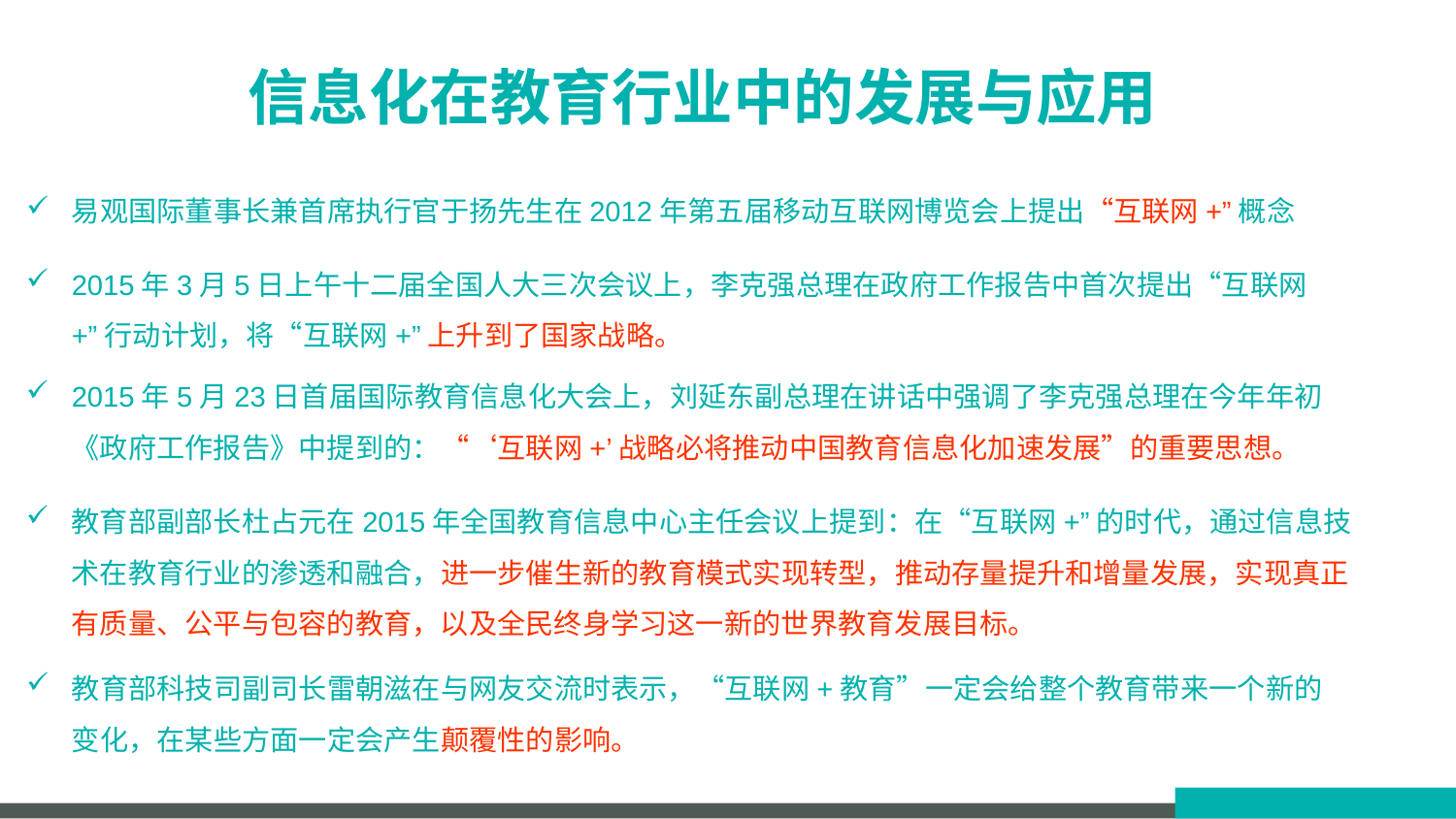

信息化在教育行业中的发展与应用
易观国际董事长兼首席执行官于扬先生在2012年第五届移动互联网博览会上提出“互联网+”概念
2015年3月5日上午十二届全国人大三次会议上，李克强总理在政府工作报告中首次提出“互联网+”行动计划，将“互联网+”上升到了国家战略。
2015年5月23日首届国际教育信息化大会上，刘延东副总理在讲话中强调了李克强总理在今年年初《政府工作报告》中提到的：“‘互联网+’战略必将推动中国教育信息化加速发展”的重要思想。
教育部副部长杜占元在2015年全国教育信息中心主任会议上提到：在“互联网+”的时代，通过信息技术在教育行业的渗透和融合，进一步催生新的教育模式实现转型，推动存量提升和增量发展，实现真正有质量、公平与包容的教育，以及全民终身学习这一新的世界教育发展目标。
教育部科技司副司长雷朝滋在与网友交流时表示，“互联网+教育”一定会给整个教育带来一个新的变化，在某些方面一定会产生颠覆性的影响。